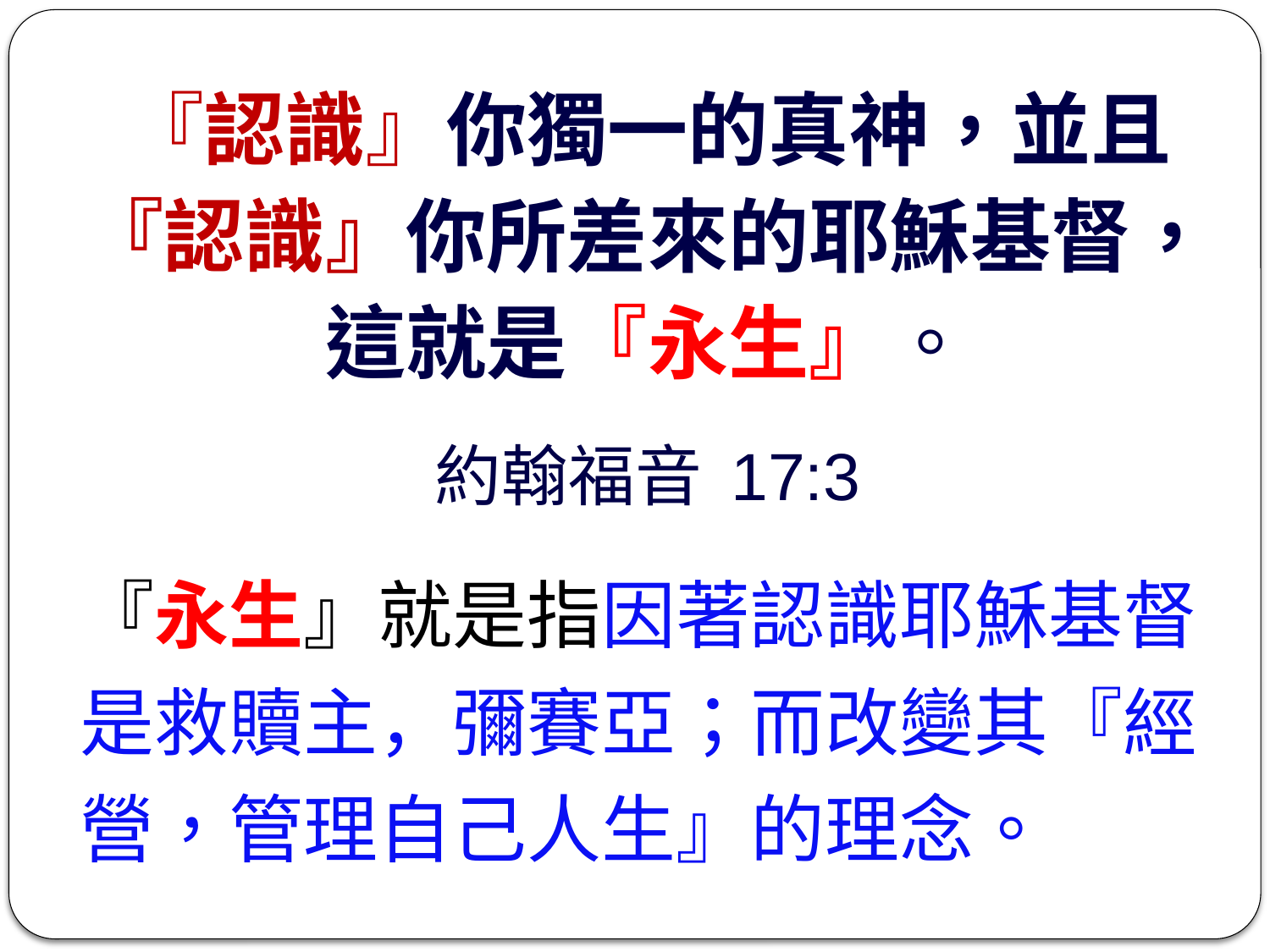

『認識』你獨一的真神，並且『認識』你所差來的耶穌基督，這就是『永生』。
約翰福音 17:3
『永生』就是指因著認識耶穌基督是救贖主，彌賽亞；而改變其『經營，管理自己人生』的理念。